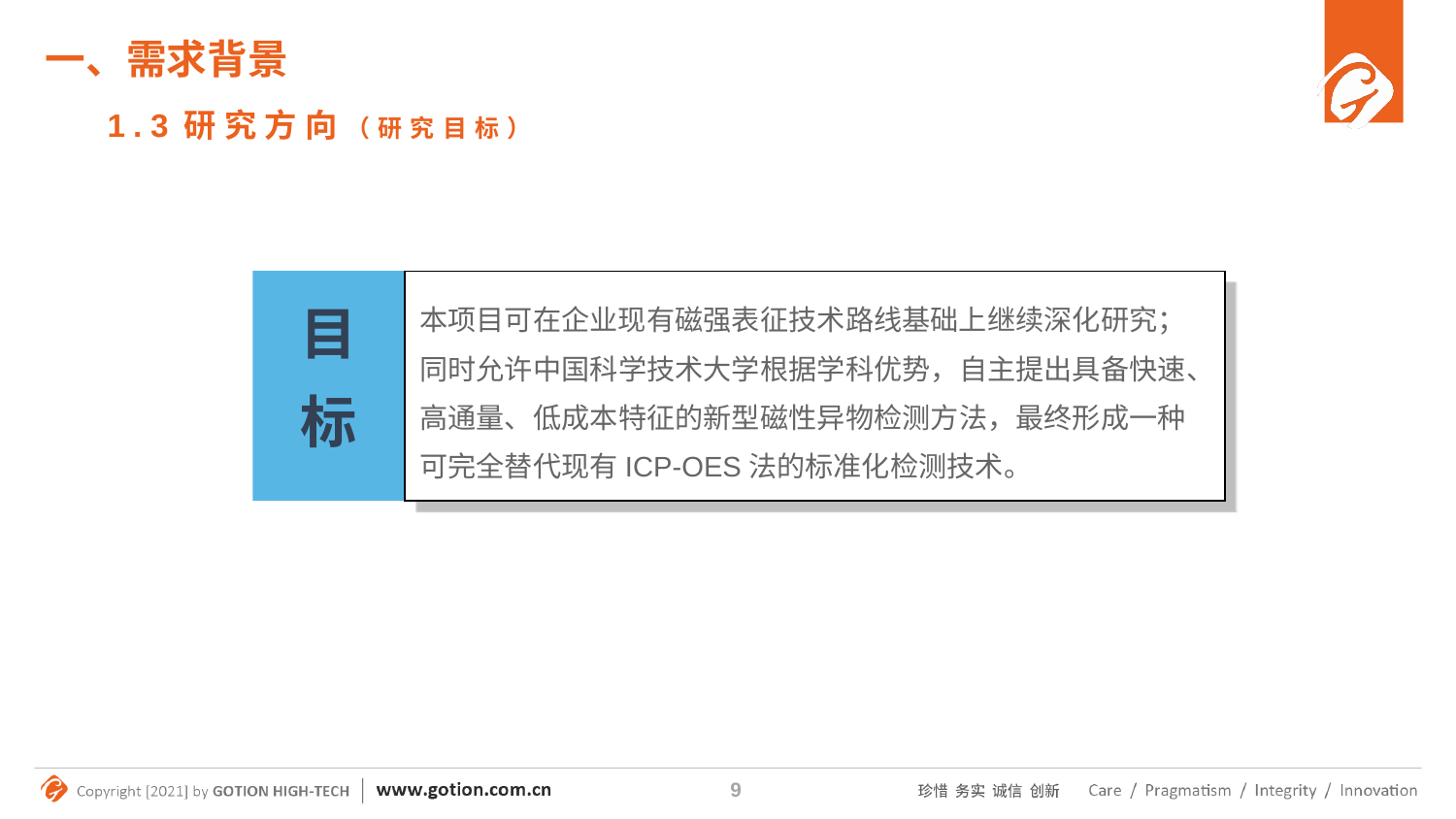

# 一、需求背景
1.3研究方向（研究目标）
目
标

本项目可在企业现有磁强表征技术路线基础上继续深化研究；同时允许中国科学技术大学根据学科优势，自主提出具备快速、高通量、低成本特征的新型磁性异物检测方法，最终形成一种可完全替代现有ICP-OES法的标准化检测技术。